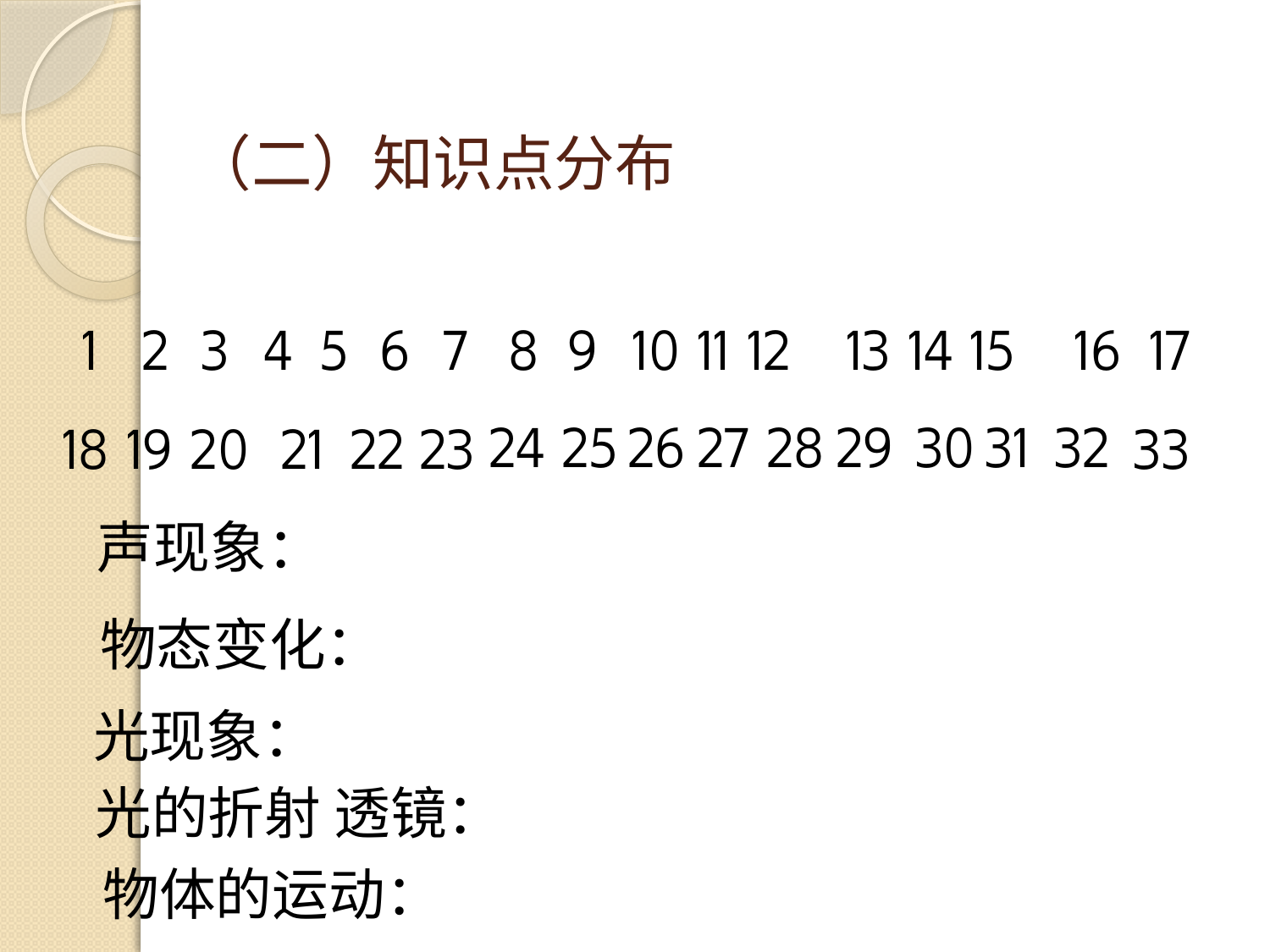

# （二）知识点分布

2
3  4
5
6  7
8
9  10 11 12
13 14 15
16
17
1
24 25
26
27
28
29
30
31
32
18 19 20
21
22
23
33
声现象：
物态变化：
光现象：
光的折射 透镜：
物体的运动：